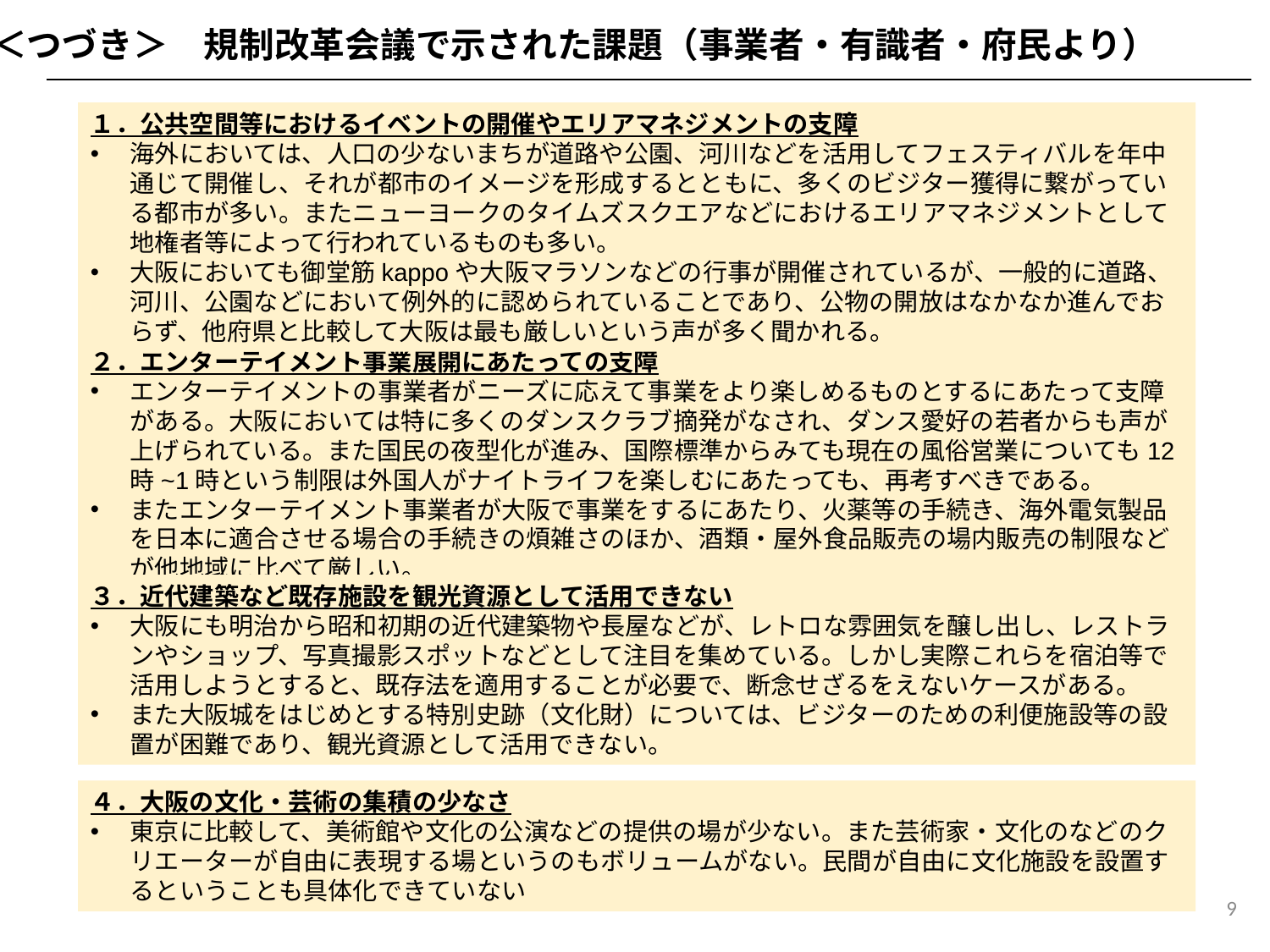

＜つづき＞　規制改革会議で示された課題（事業者・有識者・府民より）
１．公共空間等におけるイベントの開催やエリアマネジメントの支障
海外においては、人口の少ないまちが道路や公園、河川などを活用してフェスティバルを年中通じて開催し、それが都市のイメージを形成するとともに、多くのビジター獲得に繋がっている都市が多い。またニューヨークのタイムズスクエアなどにおけるエリアマネジメントとして地権者等によって行われているものも多い。
大阪においても御堂筋kappoや大阪マラソンなどの行事が開催されているが、一般的に道路、河川、公園などにおいて例外的に認められていることであり、公物の開放はなかなか進んでおらず、他府県と比較して大阪は最も厳しいという声が多く聞かれる。
２．エンターテイメント事業展開にあたっての支障
エンターテイメントの事業者がニーズに応えて事業をより楽しめるものとするにあたって支障がある。大阪においては特に多くのダンスクラブ摘発がなされ、ダンス愛好の若者からも声が上げられている。また国民の夜型化が進み、国際標準からみても現在の風俗営業についても12時~1時という制限は外国人がナイトライフを楽しむにあたっても、再考すべきである。
またエンターテイメント事業者が大阪で事業をするにあたり、火薬等の手続き、海外電気製品を日本に適合させる場合の手続きの煩雑さのほか、酒類・屋外食品販売の場内販売の制限などが他地域に比べて厳しい。
３．近代建築など既存施設を観光資源として活用できない
大阪にも明治から昭和初期の近代建築物や長屋などが、レトロな雰囲気を醸し出し、レストランやショップ、写真撮影スポットなどとして注目を集めている。しかし実際これらを宿泊等で活用しようとすると、既存法を適用することが必要で、断念せざるをえないケースがある。
また大阪城をはじめとする特別史跡（文化財）については、ビジターのための利便施設等の設置が困難であり、観光資源として活用できない。
４．大阪の文化・芸術の集積の少なさ
東京に比較して、美術館や文化の公演などの提供の場が少ない。また芸術家・文化のなどのクリエーターが自由に表現する場というのもボリュームがない。民間が自由に文化施設を設置するということも具体化できていない
9